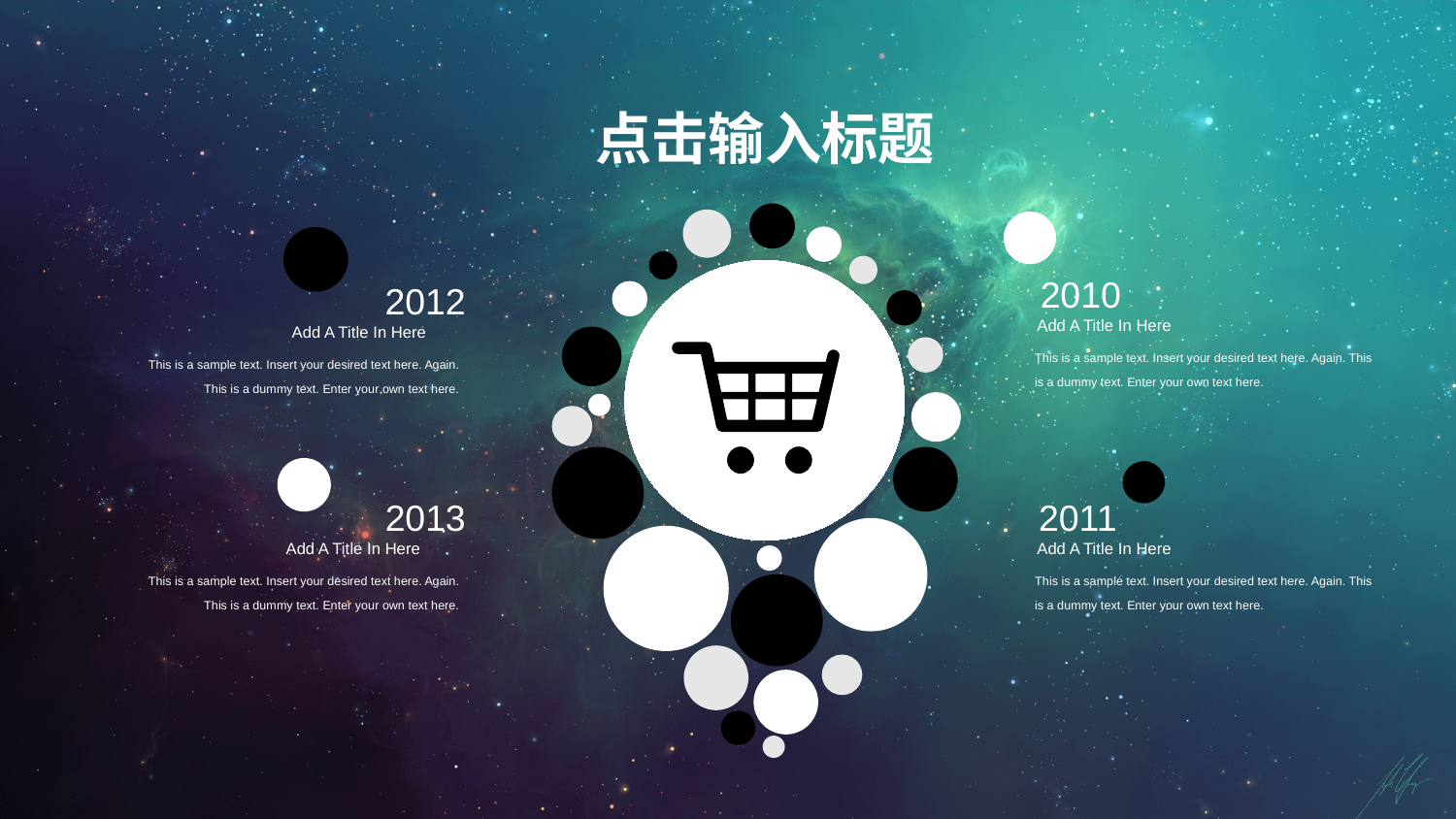

点击输入标题

2010
Add A Title In Here
This is a sample text. Insert your desired text here. Again. This is a dummy text. Enter your own text here.
2012
Add A Title In Here
This is a sample text. Insert your desired text here. Again. This is a dummy text. Enter your own text here.

2013
Add A Title In Here
This is a sample text. Insert your desired text here. Again. This is a dummy text. Enter your own text here.
2011
Add A Title In Here
This is a sample text. Insert your desired text here. Again. This is a dummy text. Enter your own text here.